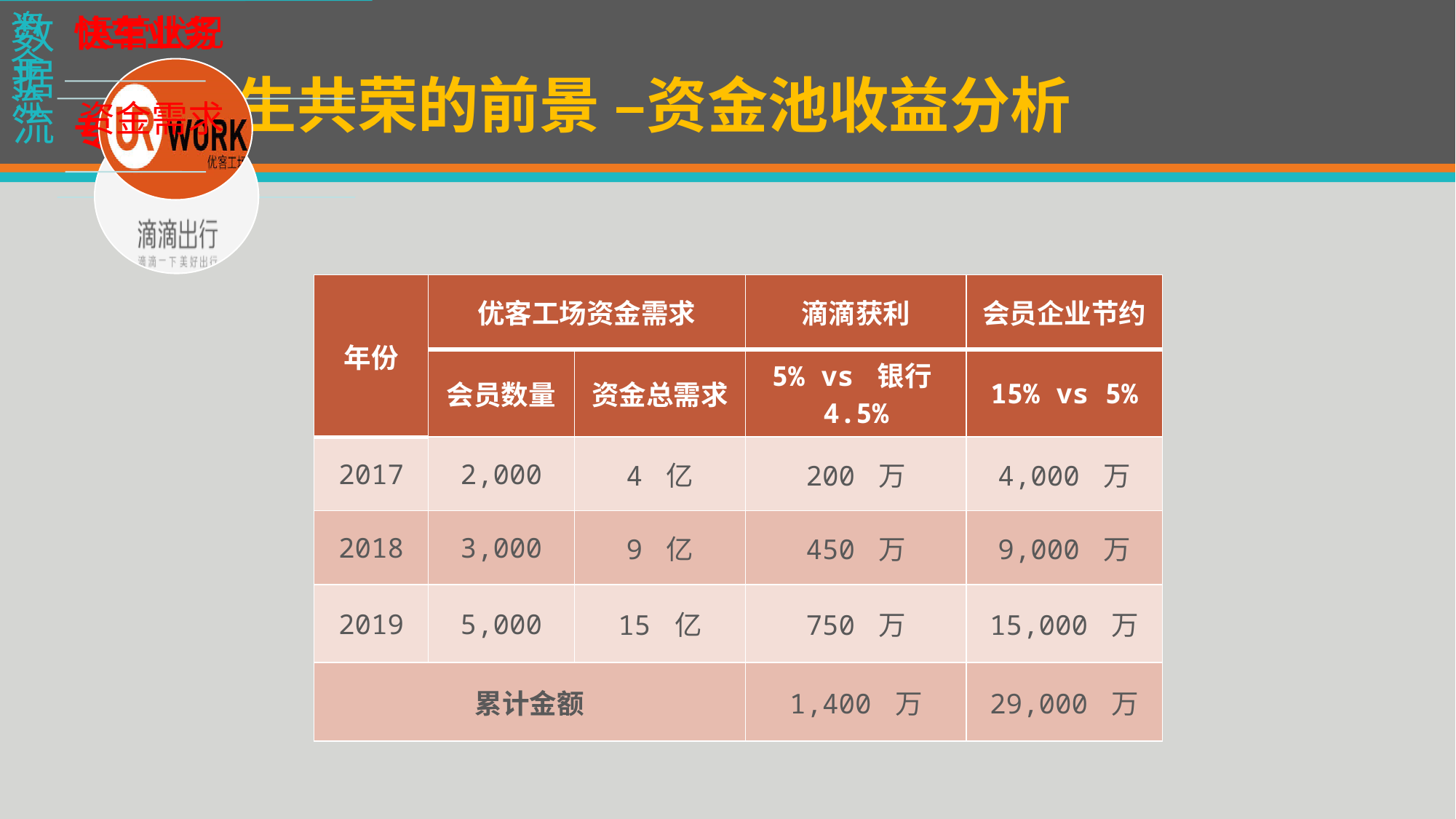

共生共荣的前景 –资金池收益分析

| 年份 | 优客工场资金需求 |  | 滴滴获利 | 会员企业节约 |
| --- | --- | --- | --- | --- |
|  | 会员数量 | 资金总需求 | 5% vs 银行4.5% | 15% vs 5% |
| 2017 | 2,000 | 4 亿 | 200 万 | 4,000 万 |
| 2018 | 3,000 | 9 亿 | 450 万 | 9,000 万 |
| 2019 | 5,000 | 15 亿 | 750 万 | 15,000 万 |
| 累计金额 |  |  | 1,400 万 | 29,000 万 |

资金流
快车业务
专车业务
数据流
运营状况
资金需求